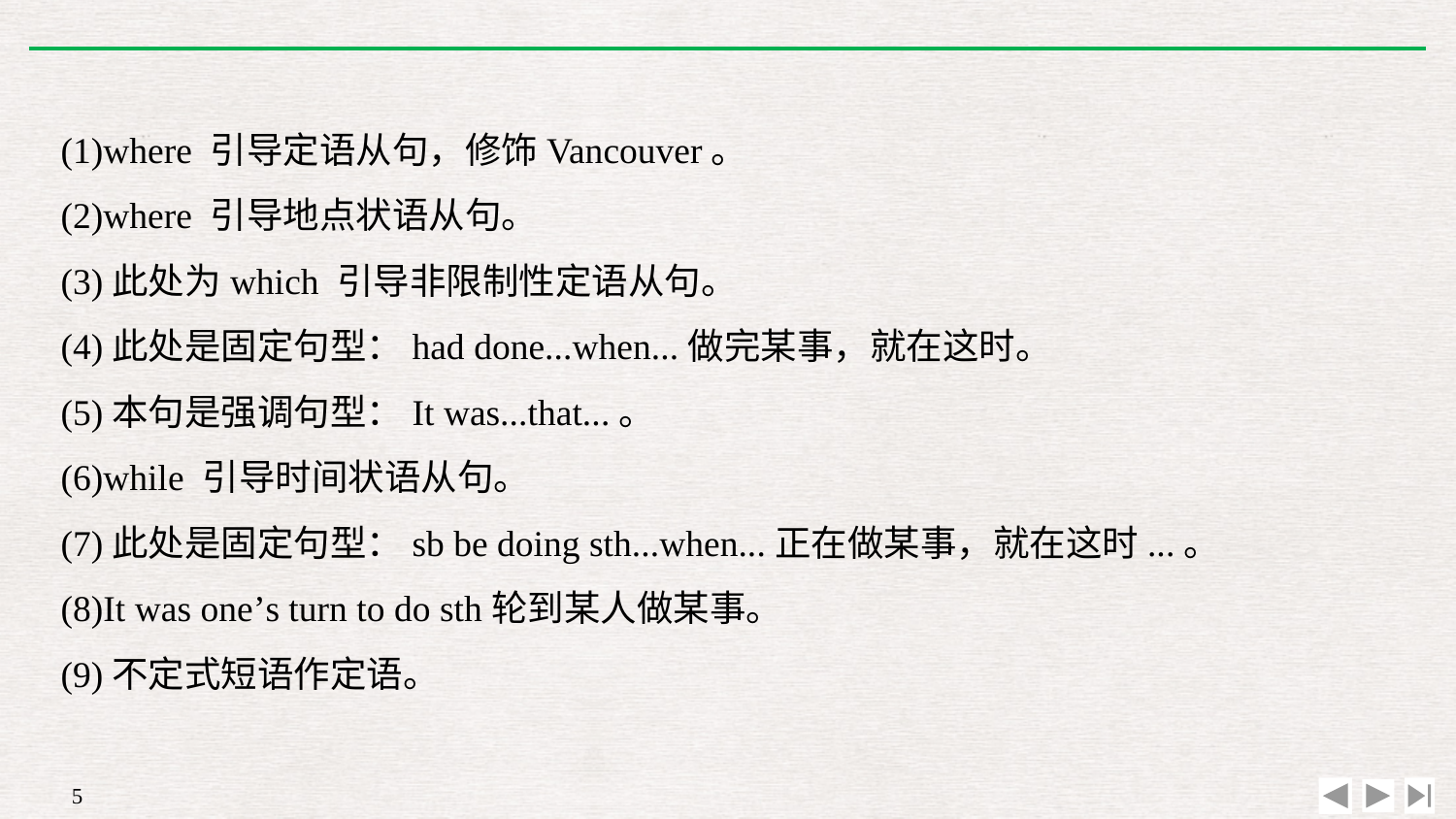

(1)where 引导定语从句，修饰Vancouver。
(2)where 引导地点状语从句。
(3)此处为which 引导非限制性定语从句。
(4)此处是固定句型：had done...when...做完某事，就在这时。
(5)本句是强调句型：It was...that...。
(6)while 引导时间状语从句。
(7)此处是固定句型：sb be doing sth...when...正在做某事，就在这时...。
(8)It was one’s turn to do sth轮到某人做某事。
(9)不定式短语作定语。